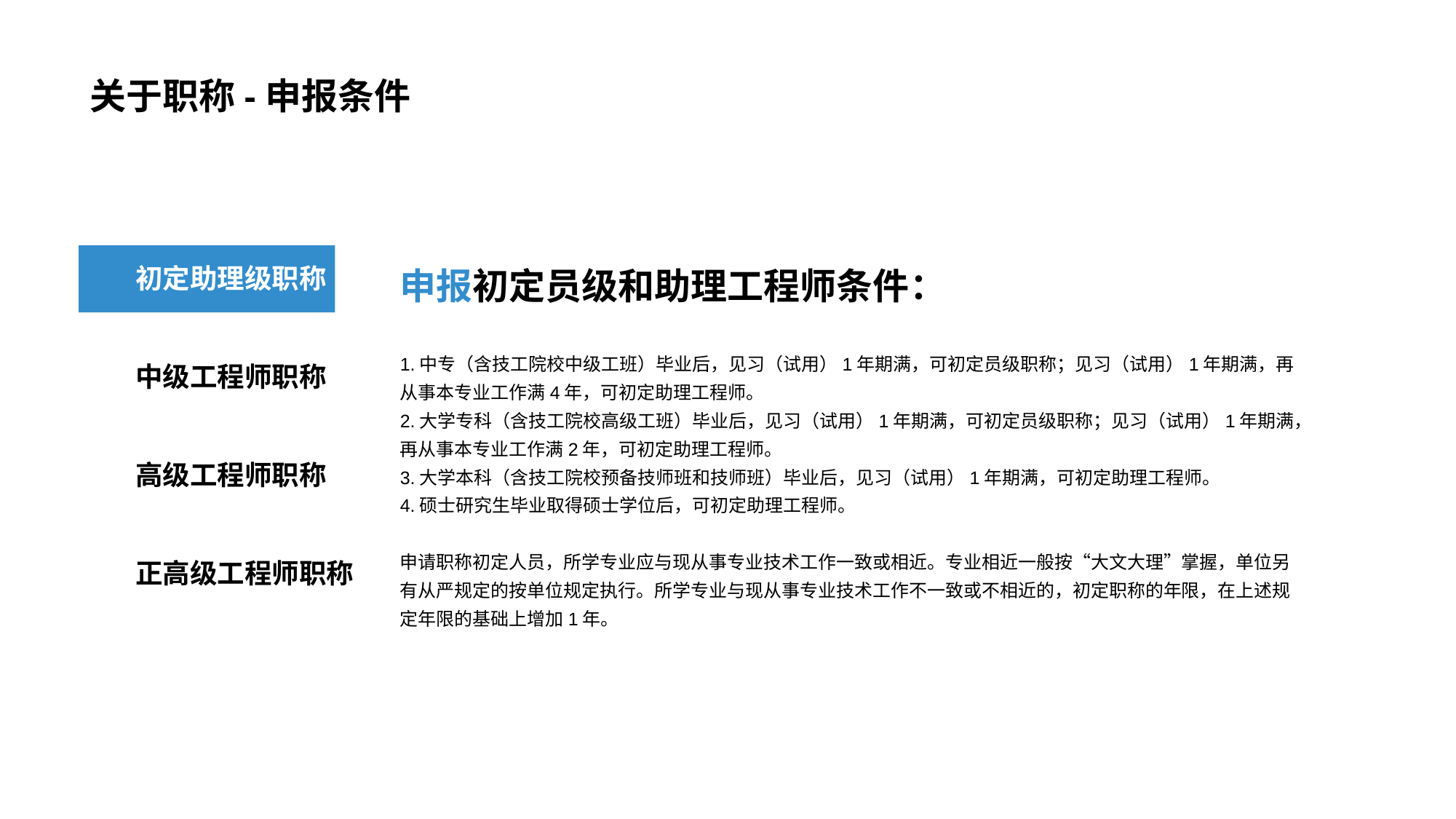

# 关于职称-申报条件

初定助理级职称

中级工程师职称

高级工程师职称

正高级工程师职称
申报初定员级和助理工程师条件：
1.中专（含技工院校中级工班）毕业后，见习（试用）1年期满，可初定员级职称；见习（试用）1年期满，再从事本专业工作满4年，可初定助理工程师。
2.大学专科（含技工院校高级工班）毕业后，见习（试用）1年期满，可初定员级职称；见习（试用）1年期满，再从事本专业工作满2年，可初定助理工程师。
3.大学本科（含技工院校预备技师班和技师班）毕业后，见习（试用）1年期满，可初定助理工程师。
4.硕士研究生毕业取得硕士学位后，可初定助理工程师。
申请职称初定人员，所学专业应与现从事专业技术工作一致或相近。专业相近一般按“大文大理”掌握，单位另有从严规定的按单位规定执行。所学专业与现从事专业技术工作不一致或不相近的，初定职称的年限，在上述规定年限的基础上增加1年。